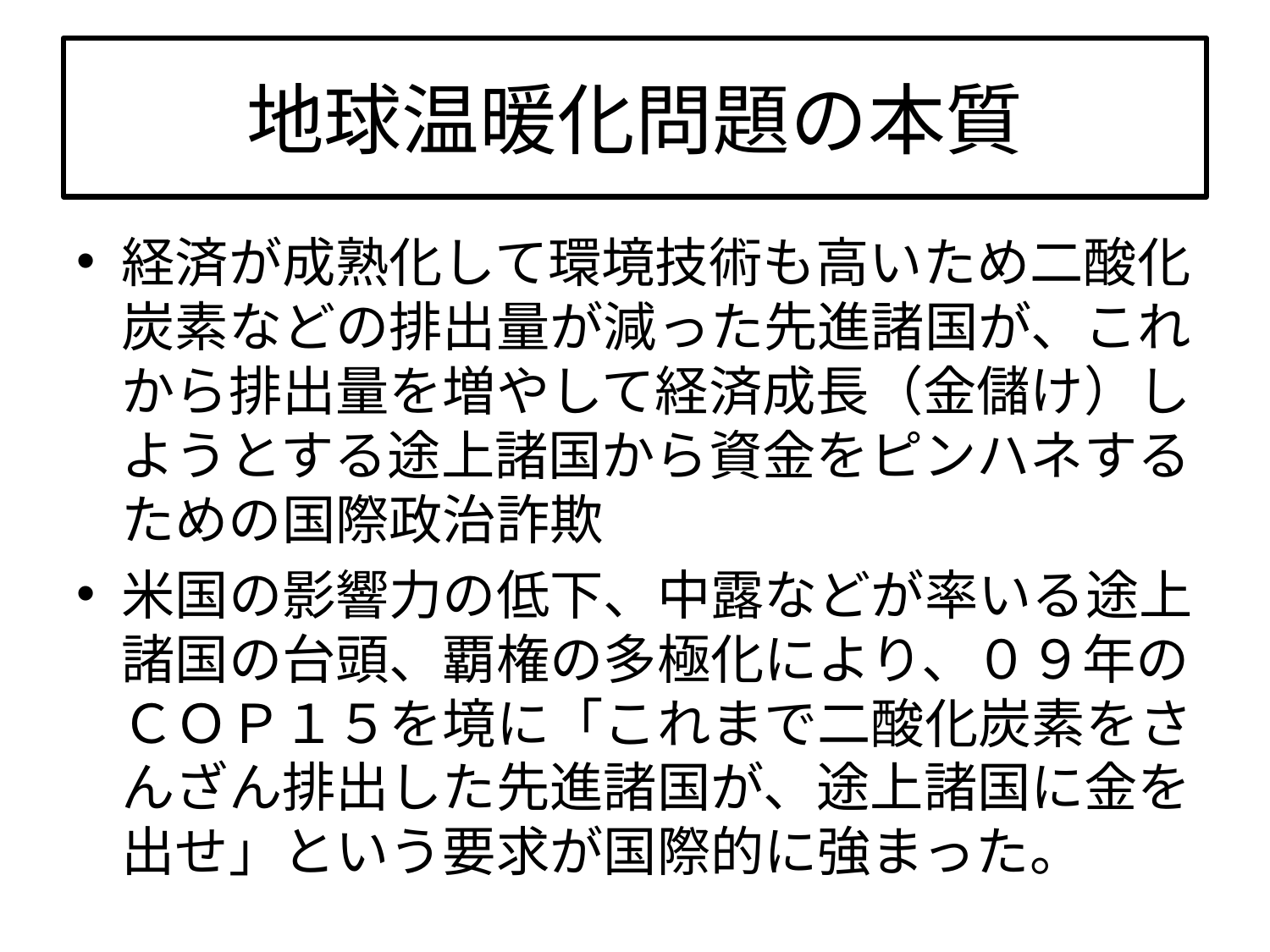

# 地球温暖化問題の本質
経済が成熟化して環境技術も高いため二酸化炭素などの排出量が減った先進諸国が、これから排出量を増やして経済成長（金儲け）しようとする途上諸国から資金をピンハネするための国際政治詐欺
米国の影響力の低下、中露などが率いる途上諸国の台頭、覇権の多極化により、０９年のＣＯＰ１５を境に「これまで二酸化炭素をさんざん排出した先進諸国が、途上諸国に金を出せ」という要求が国際的に強まった。